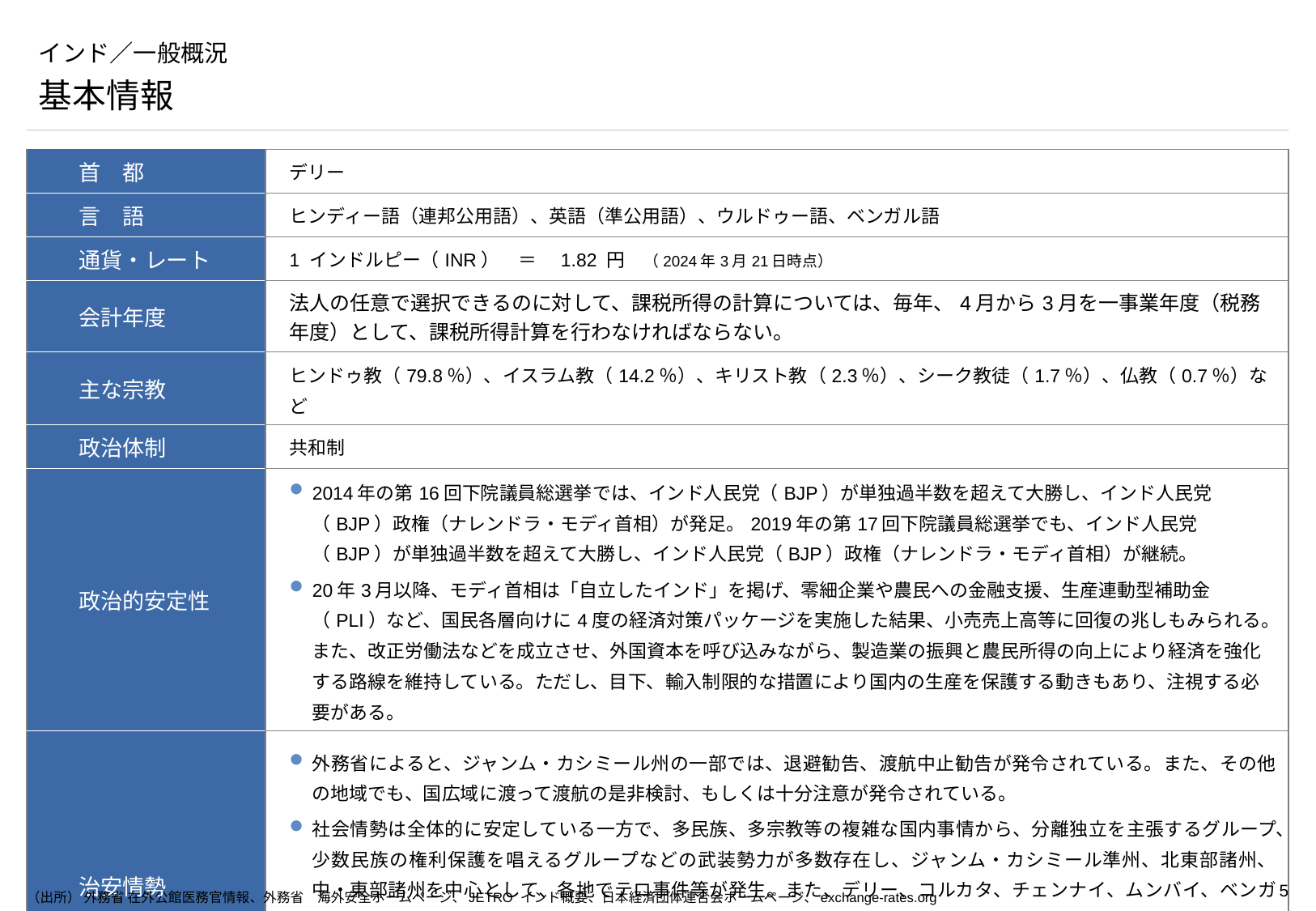

# インド／一般概況
基本情報
| 首　都 | デリー |
| --- | --- |
| 言　語 | ヒンディー語（連邦公用語）、英語（準公用語）、ウルドゥー語、ベンガル語 |
| 通貨・レート | 1 インドルピー（INR）　＝　1.82 円　（2024年3月21日時点） |
| 会計年度 | 法人の任意で選択できるのに対して、課税所得の計算については、毎年、4月から3月を一事業年度（税務年度）として、課税所得計算を行わなければならない。 |
| 主な宗教 | ヒンドゥ教（79.8％）、イスラム教（14.2％）、キリスト教（2.3％）、シーク教徒（1.7％）、仏教（0.7％）など |
| 政治体制 | 共和制 |
| 政治的安定性 | 2014年の第16回下院議員総選挙では、インド人民党（BJP）が単独過半数を超えて大勝し、インド人民党（BJP）政権（ナレンドラ・モディ首相）が発足。2019年の第17回下院議員総選挙でも、インド人民党（BJP）が単独過半数を超えて大勝し、インド人民党（BJP）政権（ナレンドラ・モディ首相）が継続。 20年3月以降、モディ首相は「自立したインド」を掲げ、零細企業や農民への金融支援、生産連動型補助金（PLI）など、国民各層向けに4度の経済対策パッケージを実施した結果、小売売上高等に回復の兆しもみられる。また、改正労働法などを成立させ、外国資本を呼び込みながら、製造業の振興と農民所得の向上により経済を強化する路線を維持している。ただし、目下、輸入制限的な措置により国内の生産を保護する動きもあり、注視する必要がある。 |
| 治安情勢 | 外務省によると、ジャンム・カシミール州の一部では、退避勧告、渡航中止勧告が発令されている。また、その他の地域でも、国広域に渡って渡航の是非検討、もしくは十分注意が発令されている。 社会情勢は全体的に安定している一方で、多民族、多宗教等の複雑な国内事情から、分離独立を主張するグループ、少数民族の権利保護を唱えるグループなどの武装勢力が多数存在し、ジャンム・カシミール準州、北東部諸州、中・東部諸州を中心として、各地でテロ事件等が発生。また、デリー、コルカタ、チェンナイ、ムンバイ、ベンガルールなどの大都市では、イスラム過激派などによるテロに関する脅威情報を受け、治安当局が高度な警戒態勢を敷くことがある。 社会的地位の向上や労働条件改善などを求めるデモや抗議活動が各地で発生 都市部や観光地を中心に、窃盗、詐欺や睡眠薬を用いた強盗・強姦などの犯罪が頻発 |
（出所） 外務省 在外公館医務官情報、外務省　海外安全ホームページ、JETRO インド概要、日本経済団体連合会ホームページ、exchange-rates.org